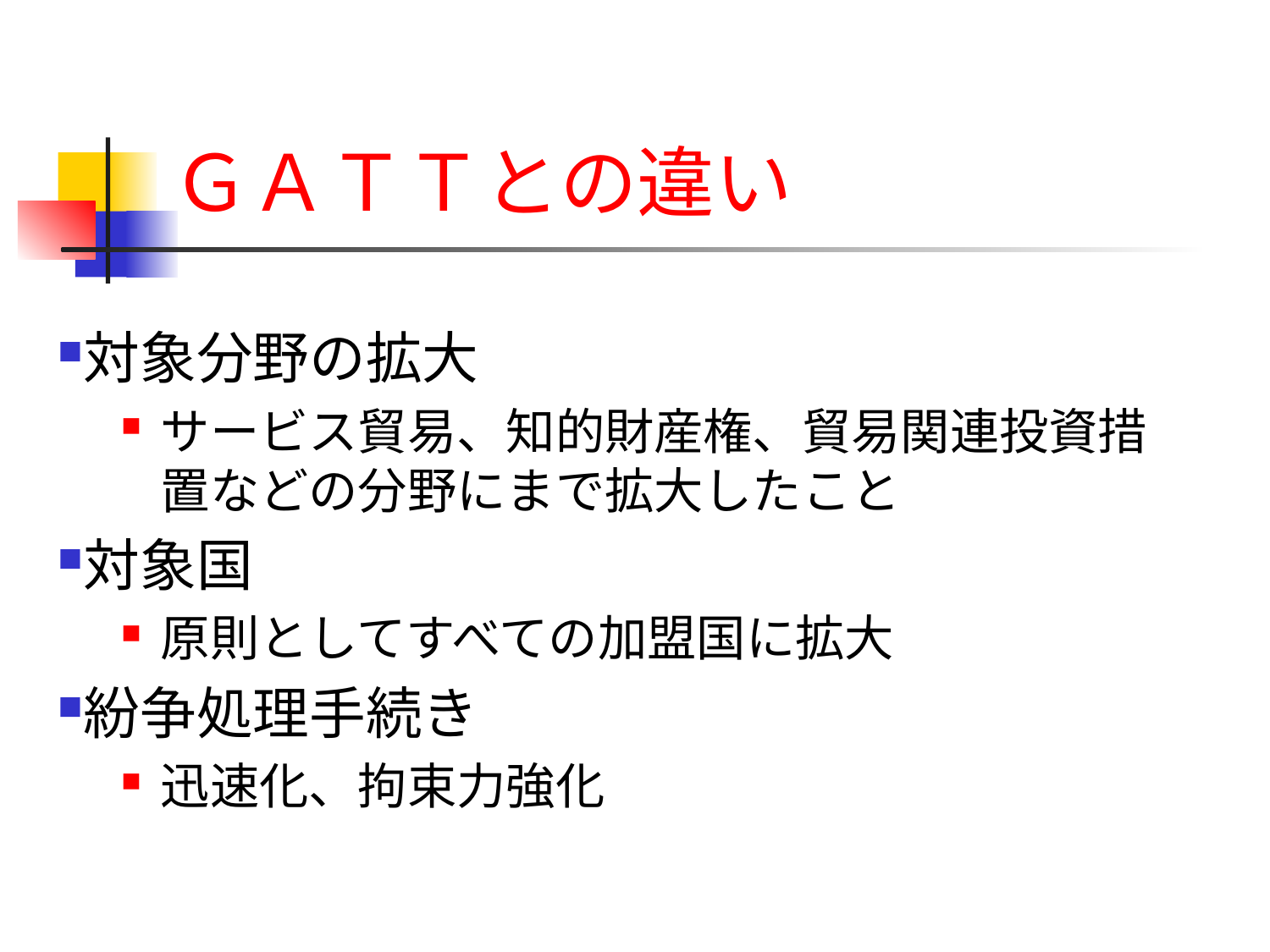

# ＧＡＴＴとの違い
対象分野の拡大
サービス貿易、知的財産権、貿易関連投資措置などの分野にまで拡大したこと
対象国
原則としてすべての加盟国に拡大
紛争処理手続き
迅速化、拘束力強化